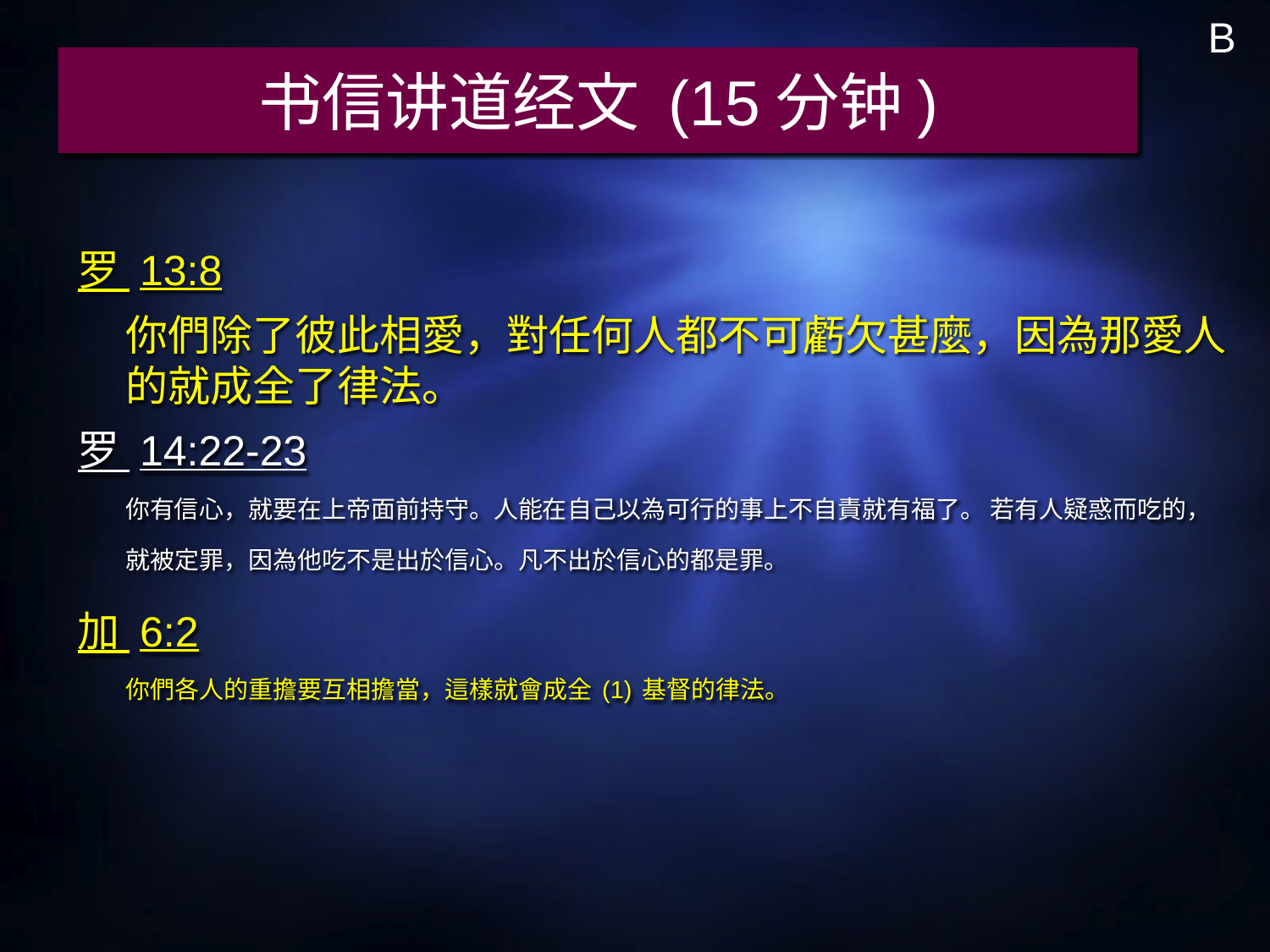

B
# 书信讲道经文 (15分钟)
罗 13:8
	你們除了彼此相愛，對任何人都不可虧欠甚麼，因為那愛人的就成全了律法。
罗 14:22-23
	你有信心，就要在上帝面前持守。人能在自己以為可行的事上不自責就有福了。 若有人疑惑而吃的，就被定罪，因為他吃不是出於信心。凡不出於信心的都是罪。
加 6:2
	你們各人的重擔要互相擔當，這樣就會成全(1)基督的律法。